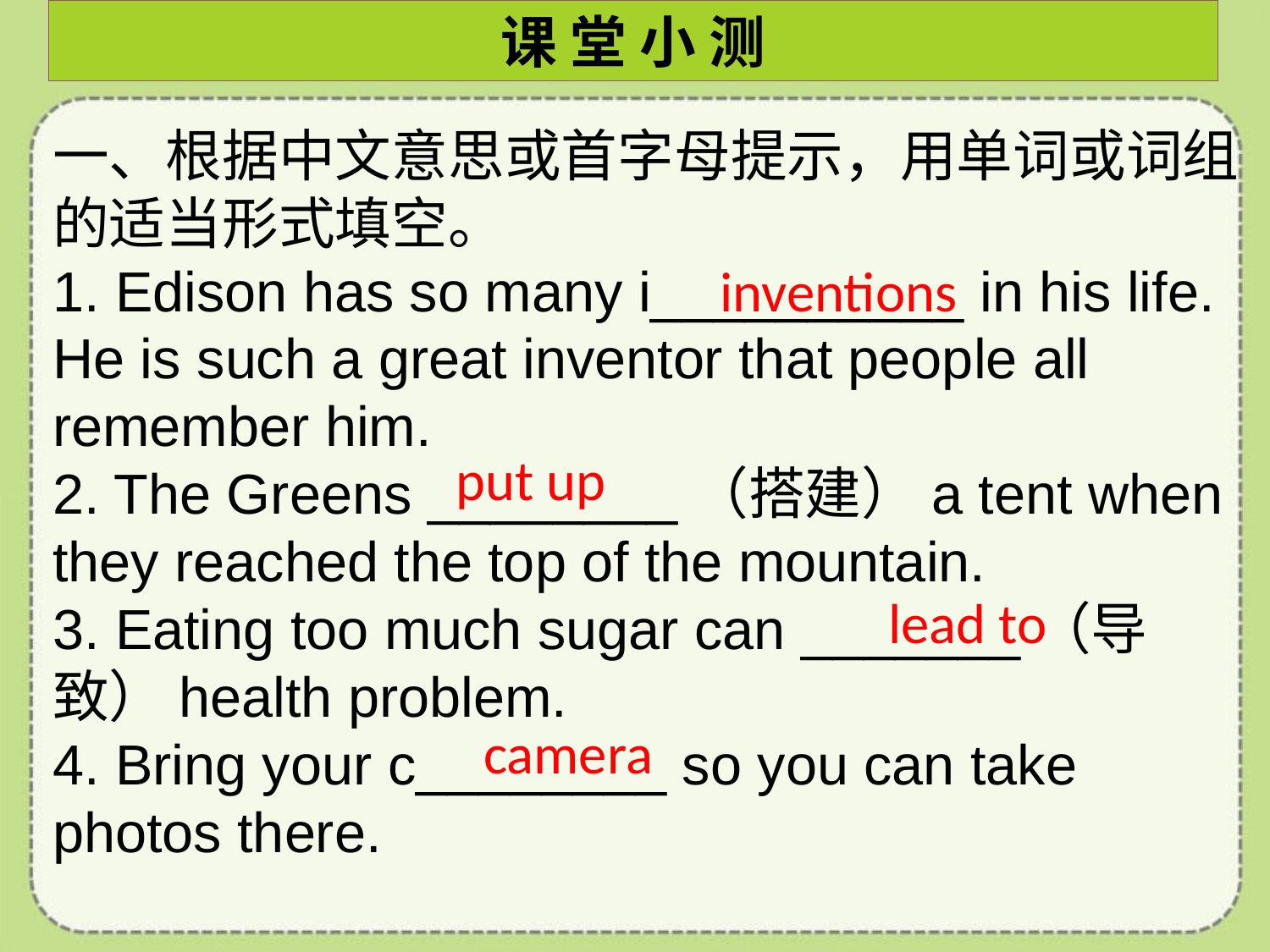

课 堂 小 测
一、根据中文意思或首字母提示，用单词或词组的适当形式填空。
1. Edison has so many i__________ in his life. He is such a great inventor that people all remember him.
2. The Greens ________（搭建）a tent when they reached the top of the mountain.
3. Eating too much sugar can _______（导致）health problem.
4. Bring your c________ so you can take photos there.
inventions
put up
lead to
camera